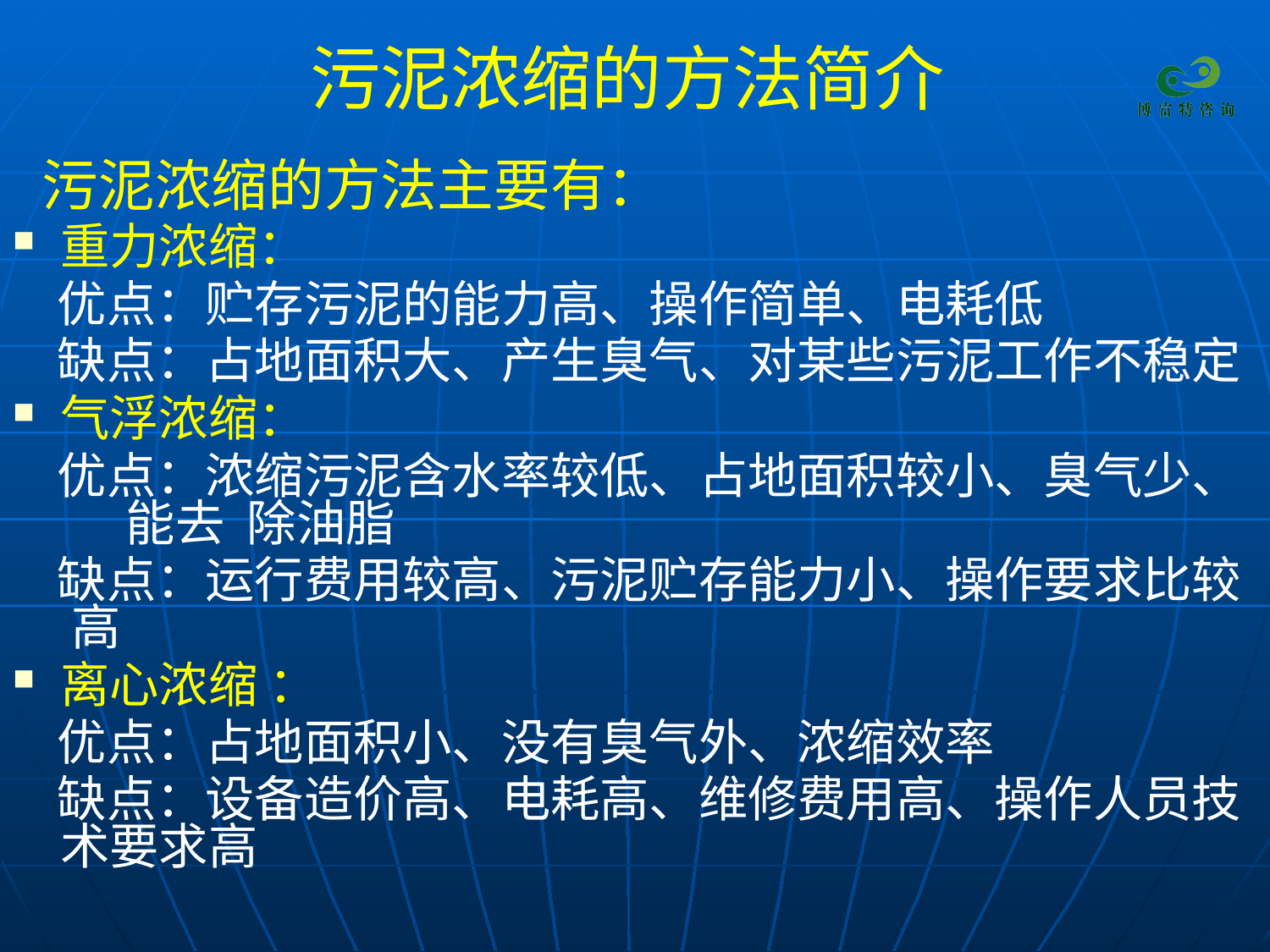

# 污泥浓缩的方法简介
   污泥浓缩的方法主要有：
重力浓缩：
   优点：贮存污泥的能力高、操作简单、电耗低
   缺点：占地面积大、产生臭气、对某些污泥工作不稳定
气浮浓缩：
   优点：浓缩污泥含水率较低、占地面积较小、臭气少、        能去  除油脂
   缺点：运行费用较高、污泥贮存能力小、操作要求比较   高
离心浓缩 ：
   优点：占地面积小、没有臭气外、浓缩效率
   缺点：设备造价高、电耗高、维修费用高、操作人员技  术要求高